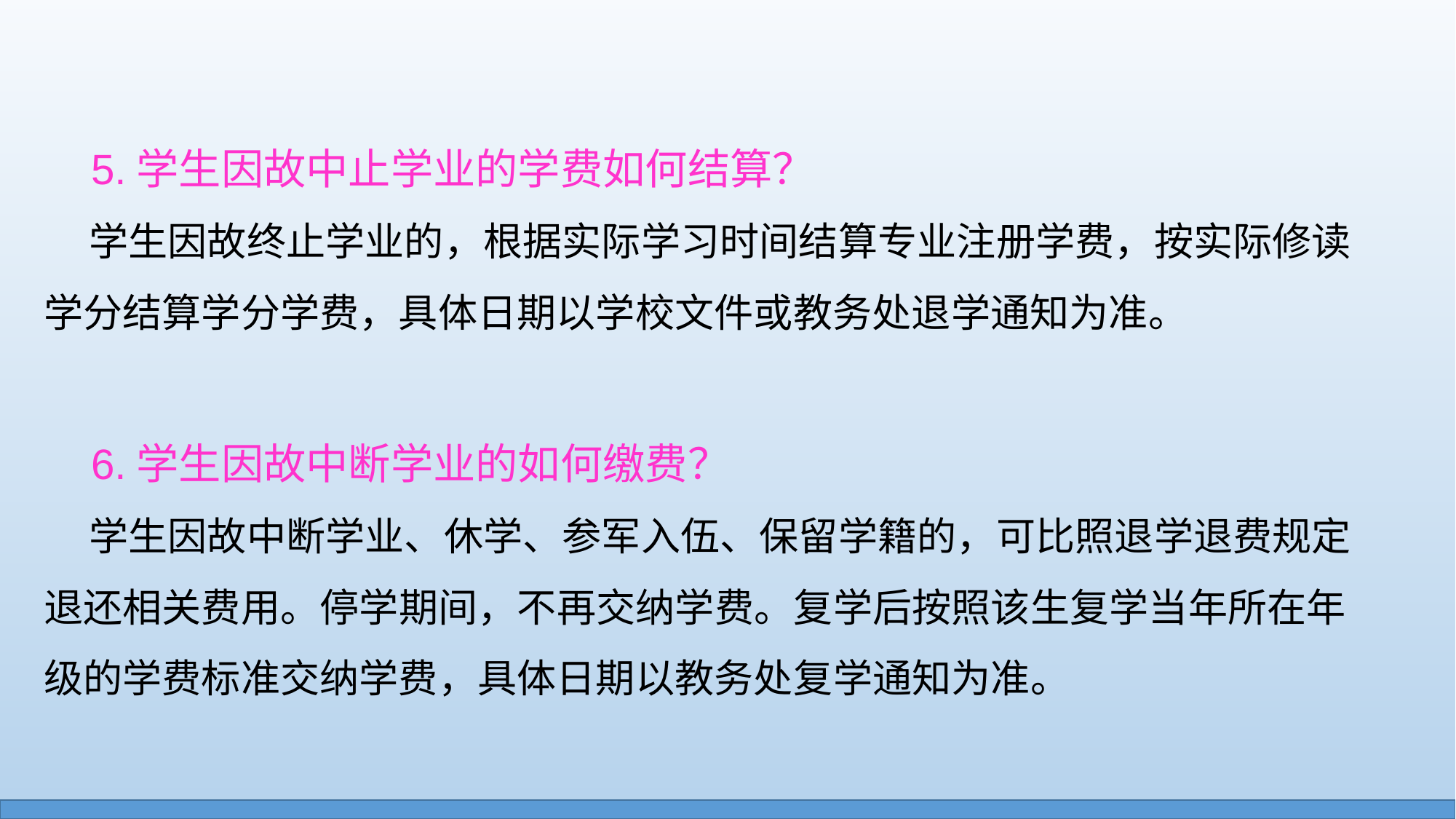

5.学生因故中止学业的学费如何结算？
    学生因故终止学业的，根据实际学习时间结算专业注册学费，按实际修读学分结算学分学费，具体日期以学校文件或教务处退学通知为准。

    6.学生因故中断学业的如何缴费？
    学生因故中断学业、休学、参军入伍、保留学籍的，可比照退学退费规定退还相关费用。停学期间，不再交纳学费。复学后按照该生复学当年所在年级的学费标准交纳学费，具体日期以教务处复学通知为准。